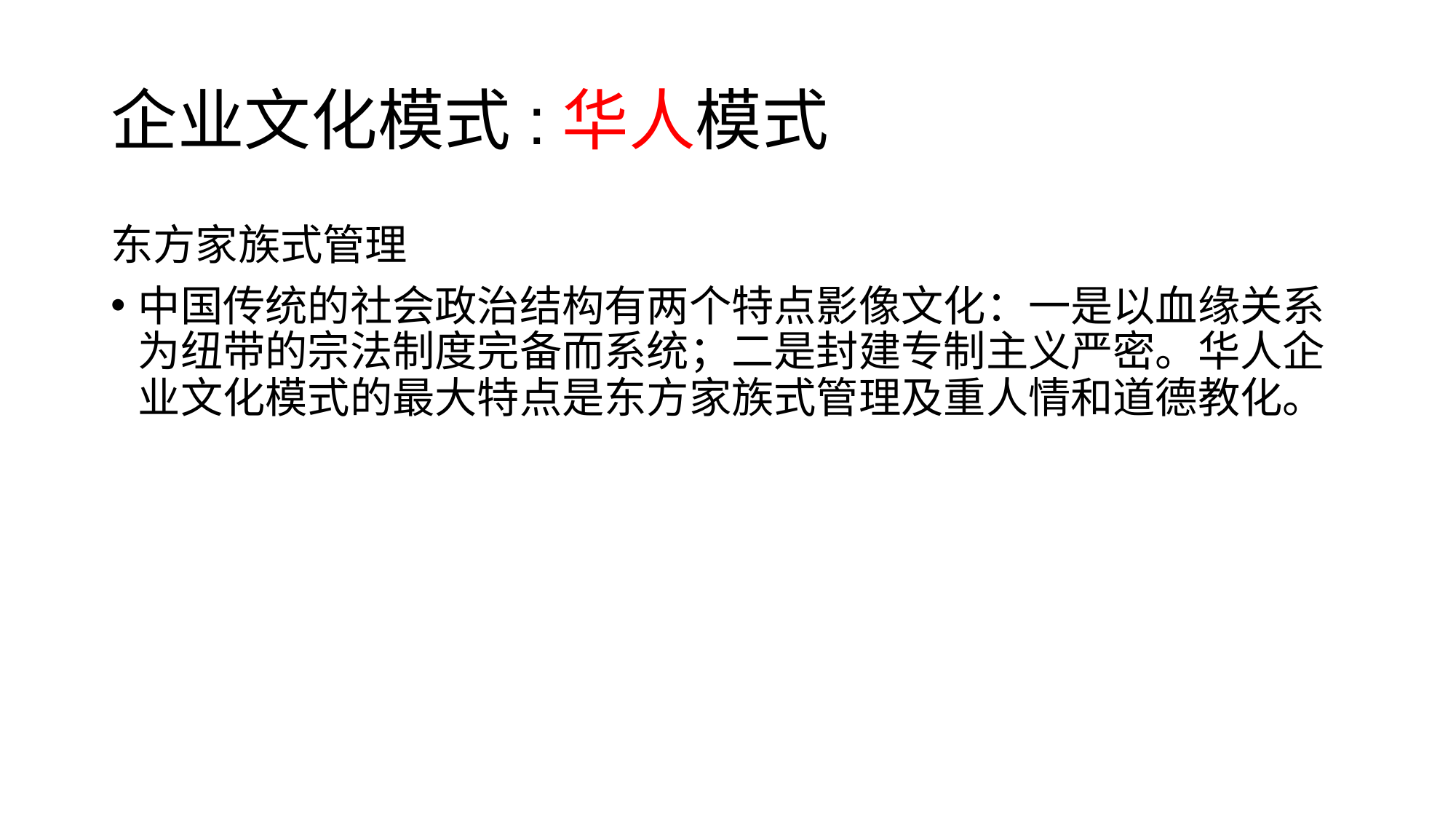

# 企业文化模式:华人模式
东方家族式管理
中国传统的社会政治结构有两个特点影像文化：一是以血缘关系为纽带的宗法制度完备而系统；二是封建专制主义严密。华人企业文化模式的最大特点是东方家族式管理及重人情和道德教化。